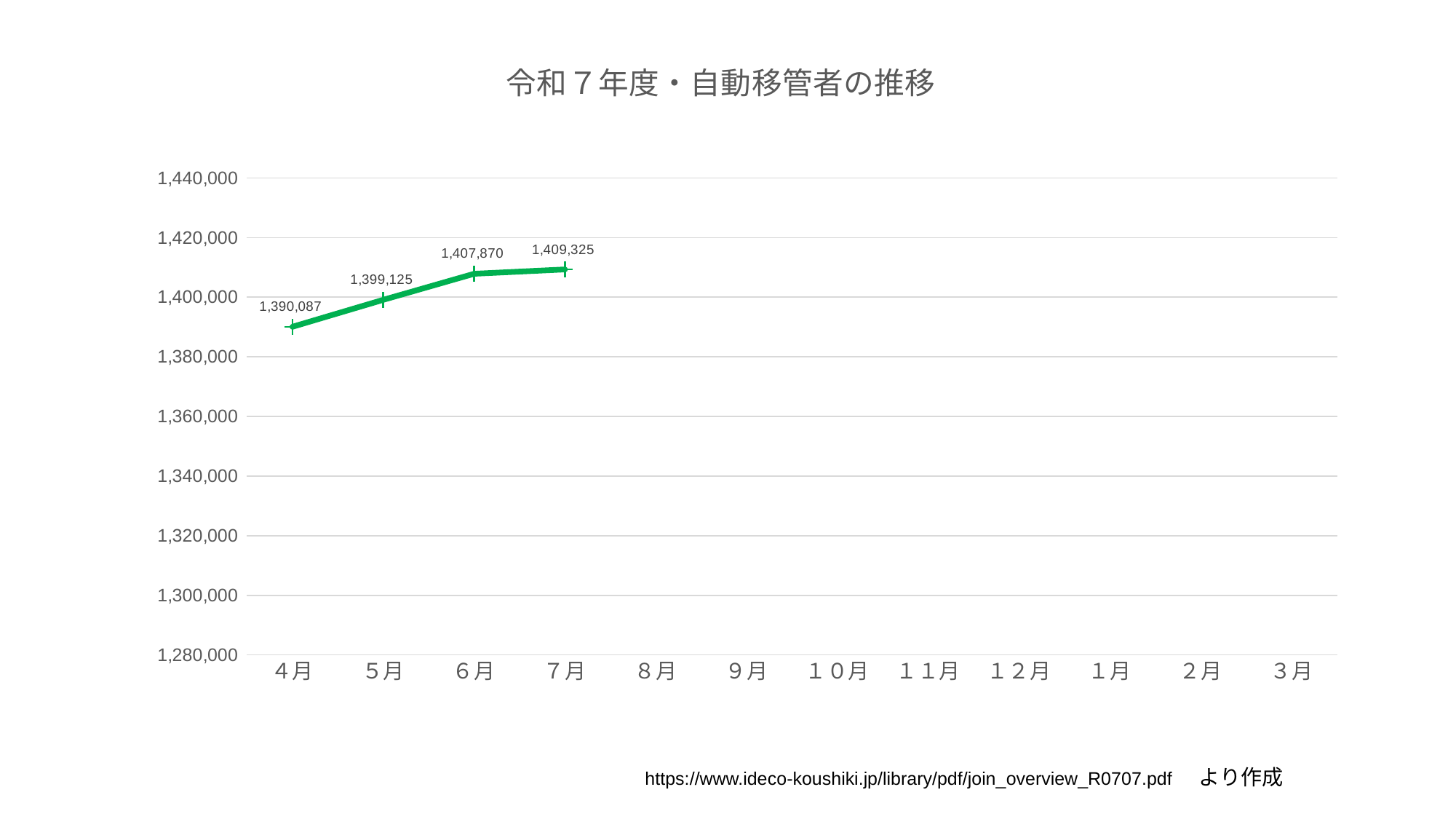

### Chart: 令和７年度・自動移管者の推移

| Category | 自動移管者 |
|---|---|
| ４月 | 1390087.0 |
| ５月 | 1399125.0 |
| ６月 | 1407870.0 |
| ７月 | 1409325.0 |
| ８月 | None |
| ９月 | None |
| １０月 | None |
| １１月 | None |
| １２月 | None |
| １月 | None |
| ２月 | None |
| ３月 | None |
https://www.ideco-koushiki.jp/library/pdf/join_overview_R0707.pdf　より作成